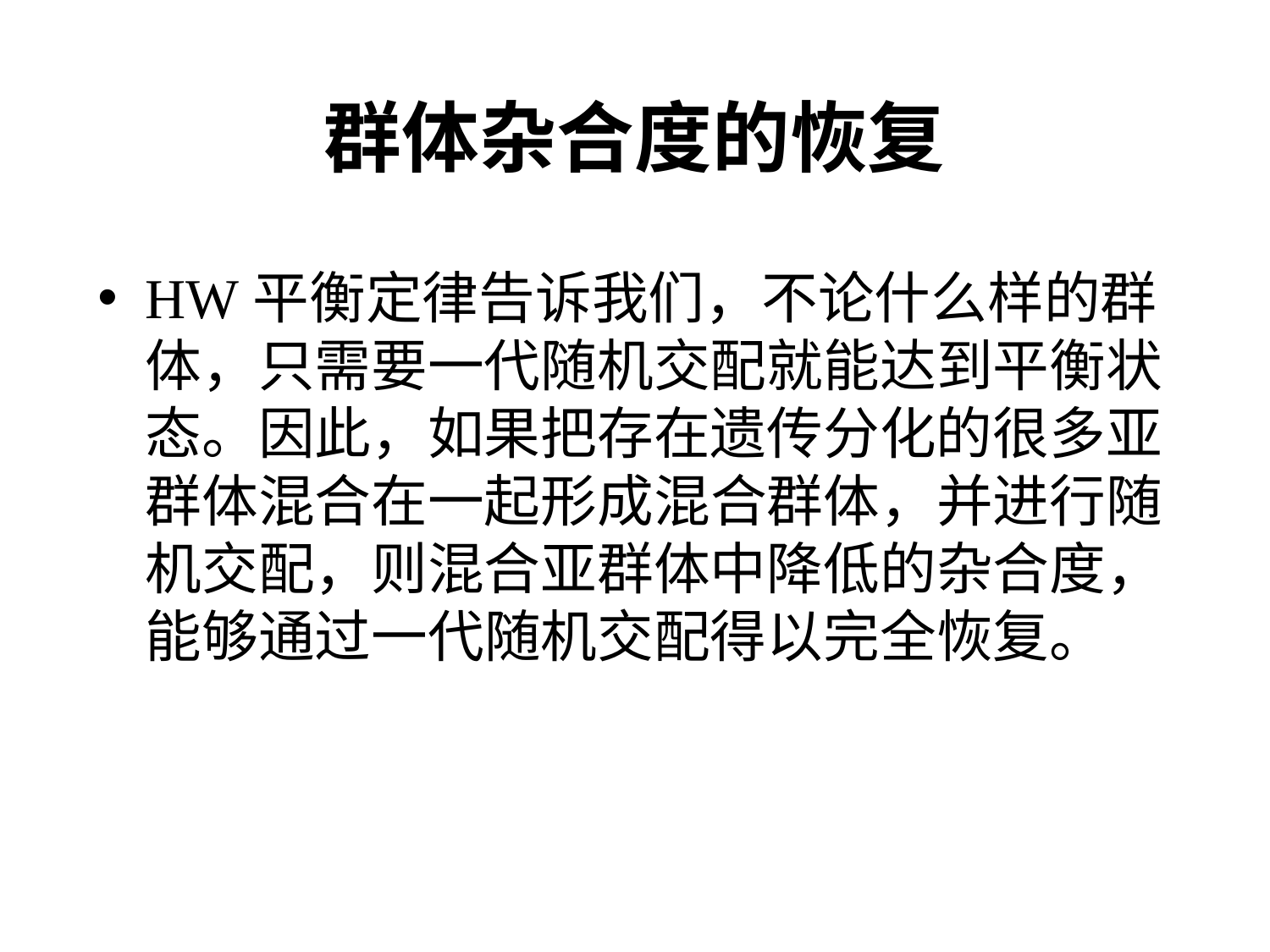

# 群体杂合度的恢复
HW平衡定律告诉我们，不论什么样的群体，只需要一代随机交配就能达到平衡状态。因此，如果把存在遗传分化的很多亚群体混合在一起形成混合群体，并进行随机交配，则混合亚群体中降低的杂合度，能够通过一代随机交配得以完全恢复。